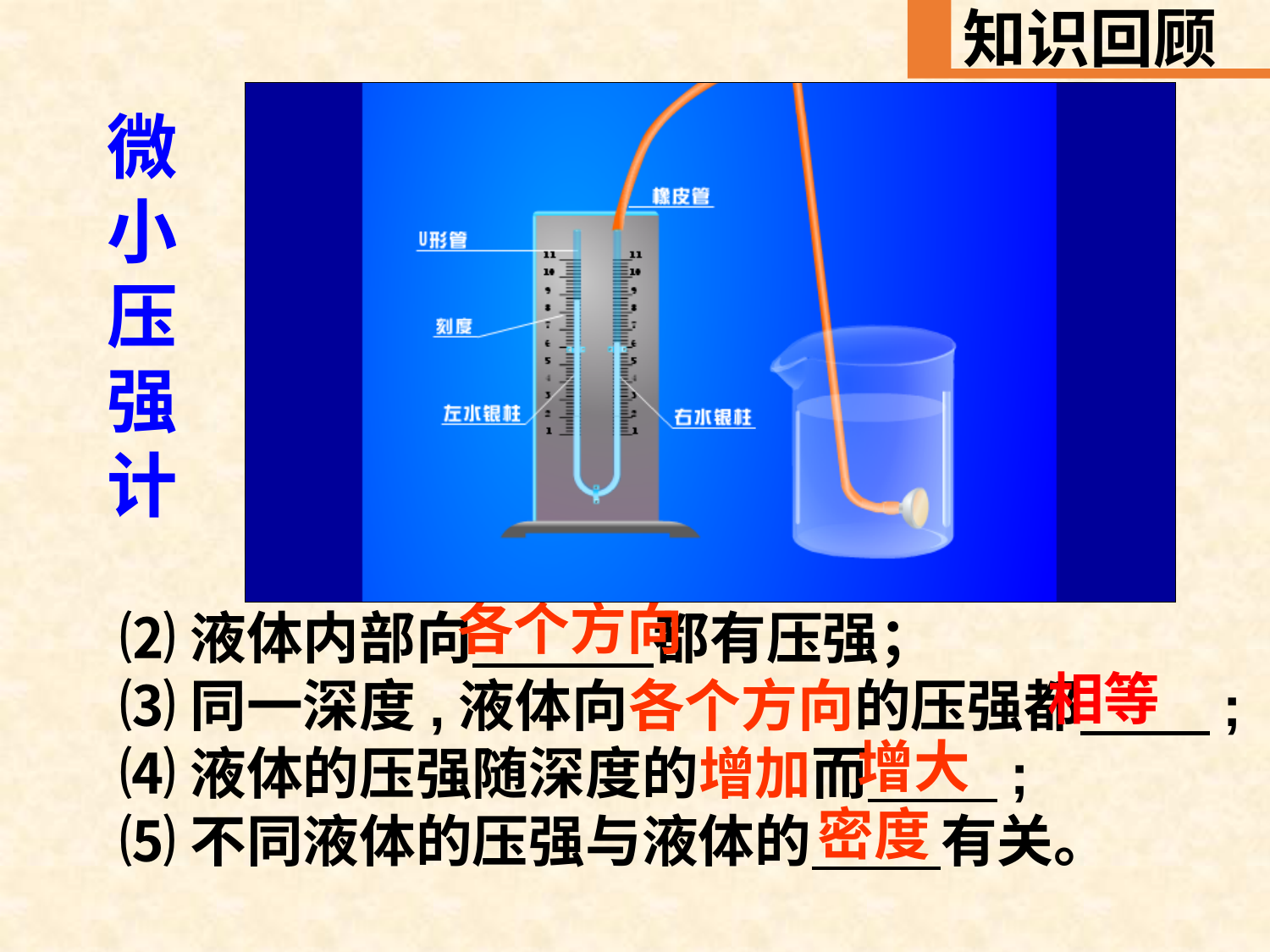

知识回顾
微小压强计

⑵液体内部向              都有压强；
⑶同一深度,液体向各个方向的压强都          ;
⑷液体的压强随深度的增加而          ;
⑸不同液体的压强与液体的          有关。
各个方向
相等
增大
密度